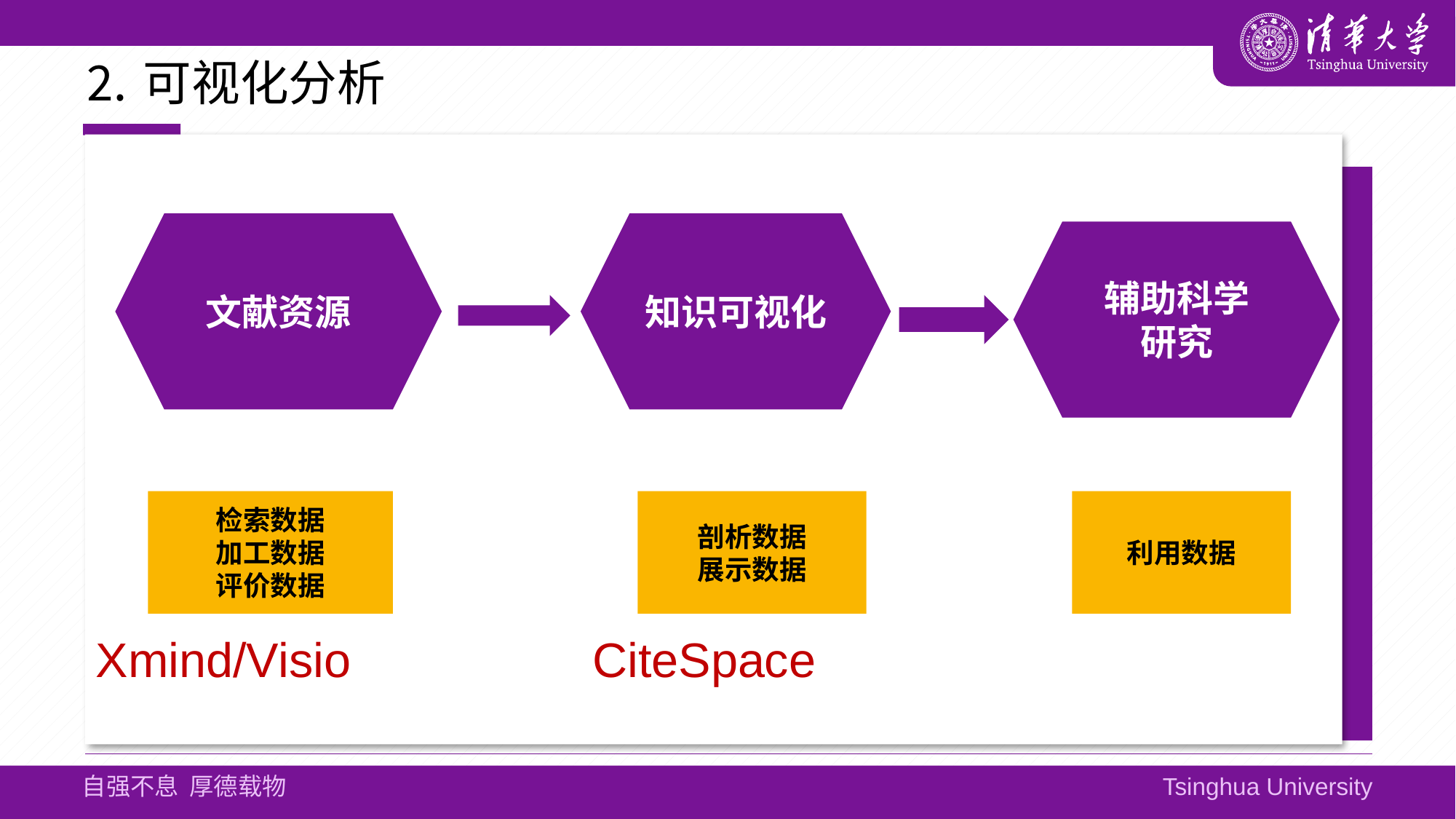

# ⒉可视化分析

Xmind/Visio                  CiteSpace
文献资源
知识可视化
辅助科学
研究

检索数据
加工数据
评价数据
剖析数据
展示数据
利用数据